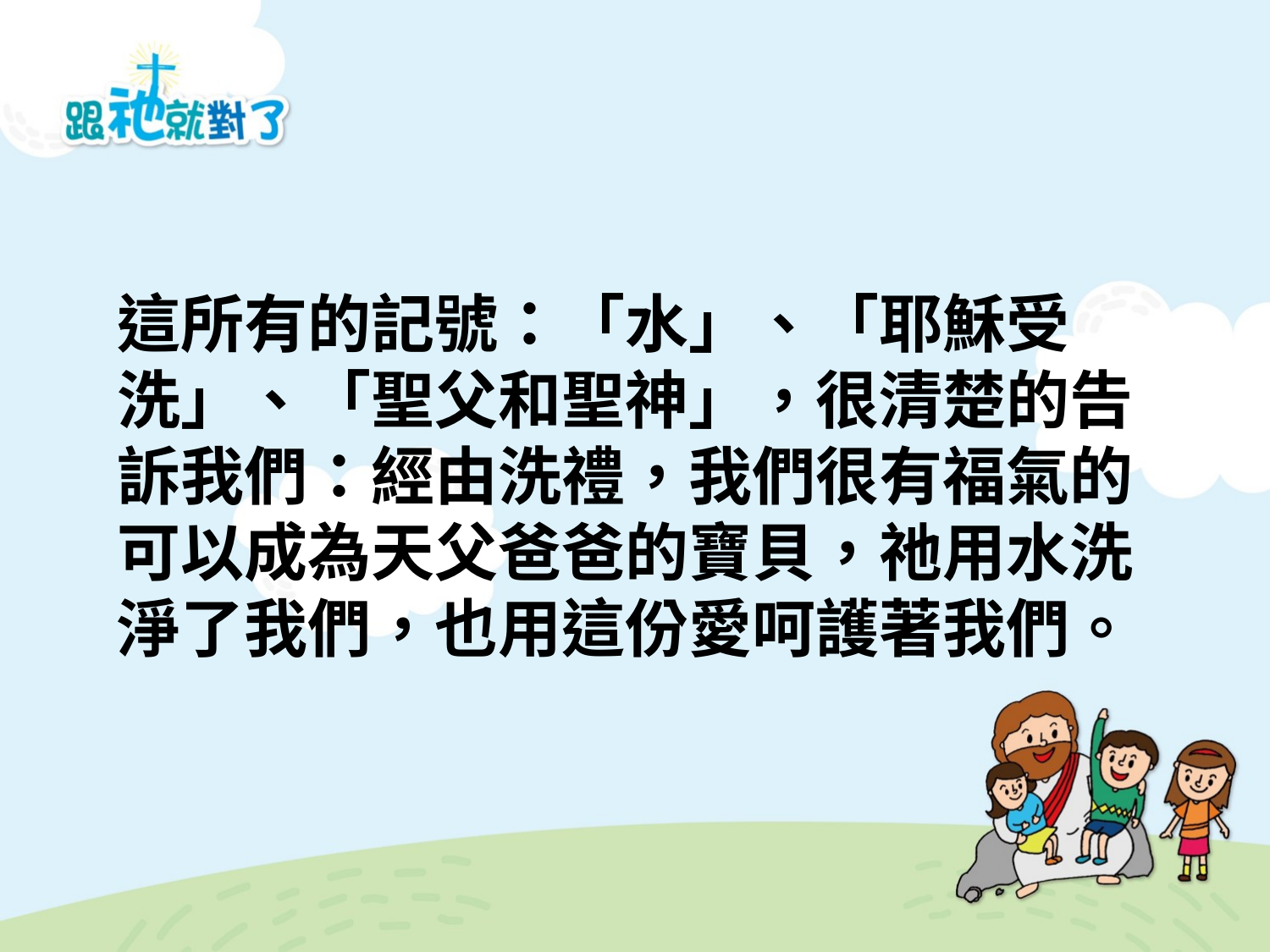

這所有的記號：「水」、「耶穌受洗」、「聖父和聖神」，很清楚的告訴我們：經由洗禮，我們很有福氣的可以成為天父爸爸的寶貝，祂用水洗淨了我們，也用這份愛呵護著我們。